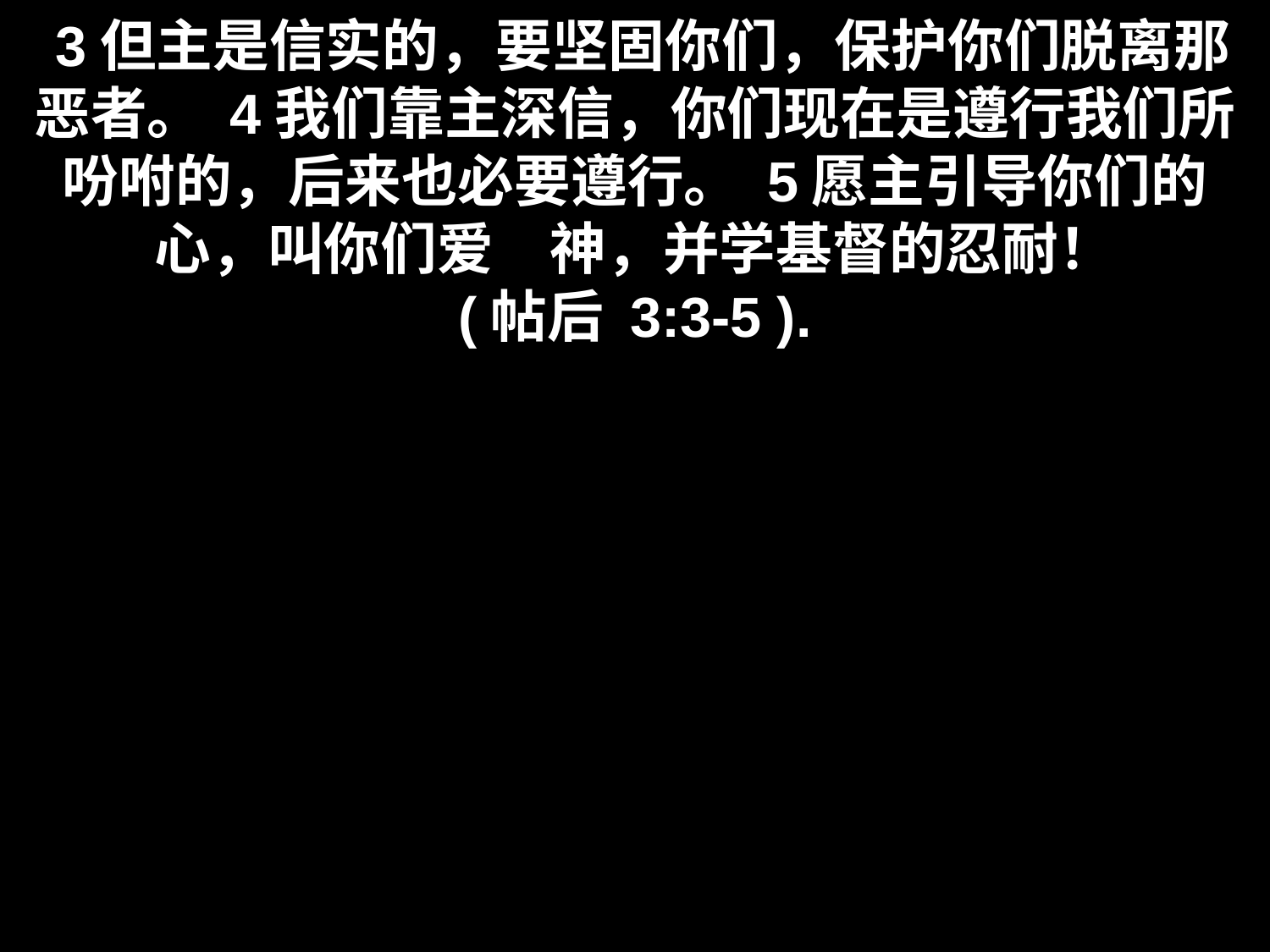

# 3但主是信实的，要坚固你们，保护你们脱离那恶者。 4我们靠主深信，你们现在是遵行我们所吩咐的，后来也必要遵行。 5愿主引导你们的心，叫你们爱　神，并学基督的忍耐！ (帖后 3:3-5 ).